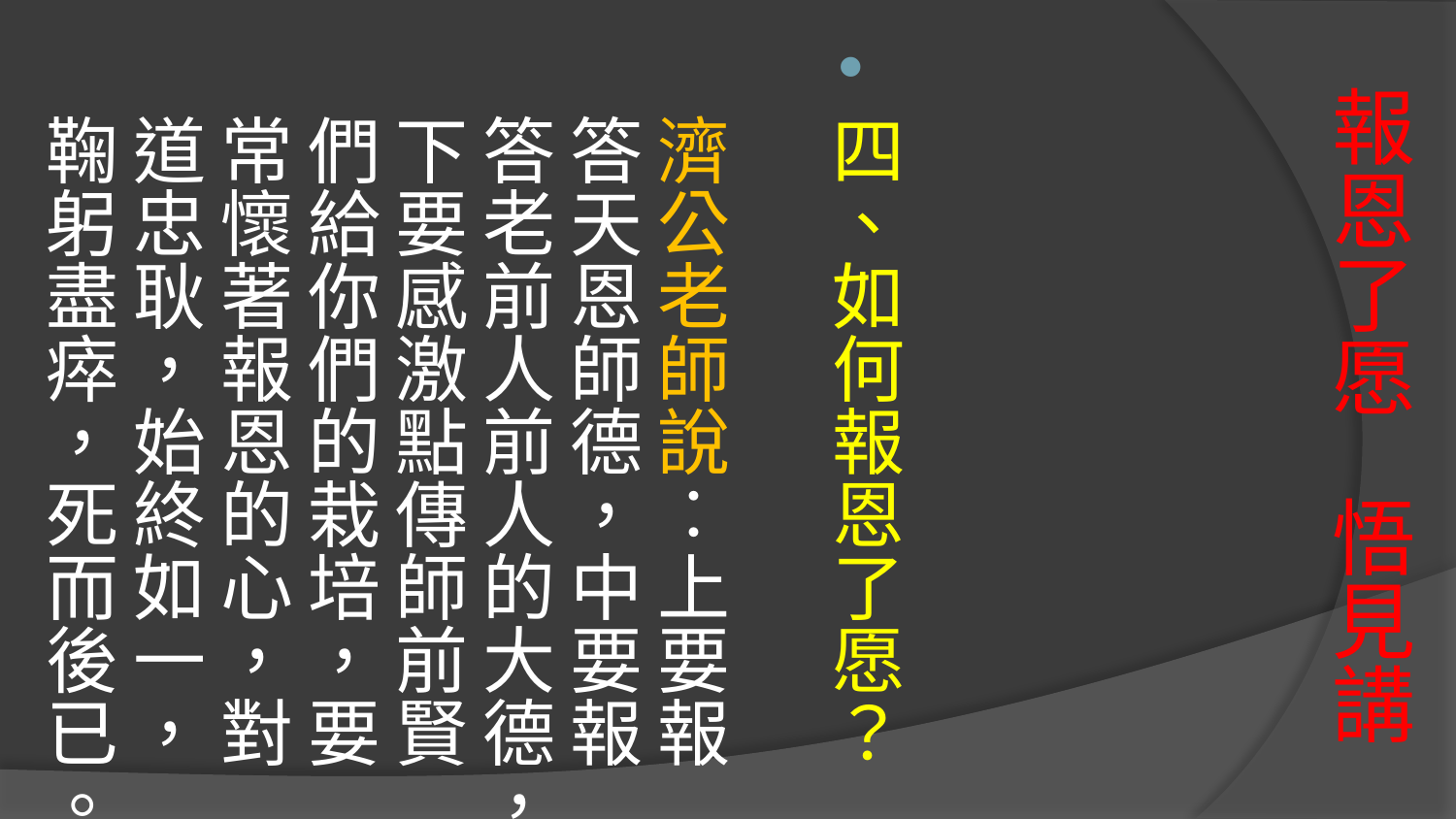

四、如何報恩了愿？
濟公老師說︰上要報答天恩師德，中要報答老前人前人的大德，下要感激點傳師前賢們給你們的栽培，要常懷著報恩的心，對道忠耿，始終如一，鞠躬盡瘁，死而後已。
# 報恩了愿    悟見講